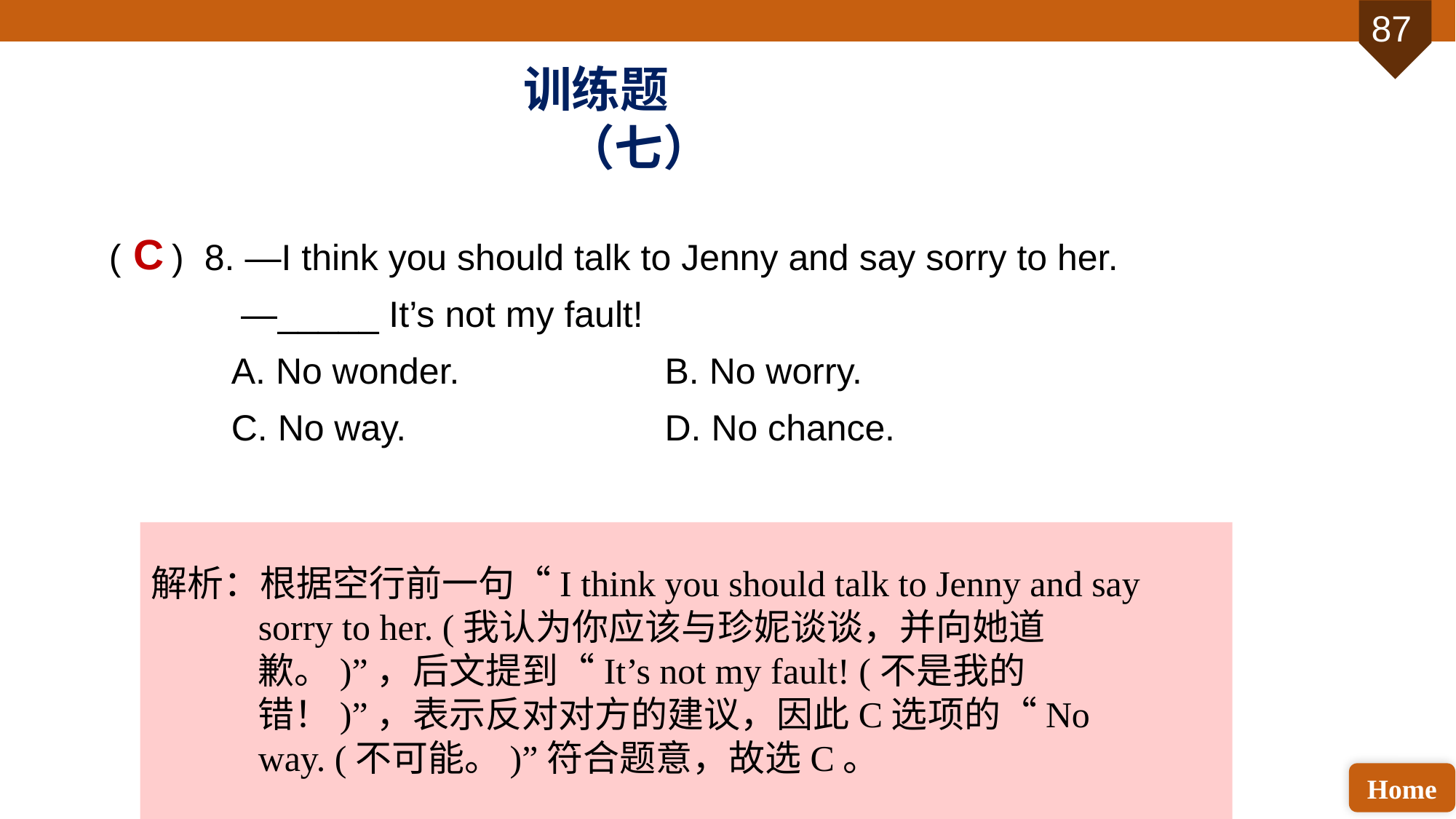

训练题（七）
(     )  8. —I think you should talk to Jenny and say sorry to her.
             —_____ It’s not my fault!
            A. No wonder. 		 B. No worry.
            C. No way.			 D. No chance.
C

解析：根据空行前一句“I think you should talk to Jenny and say sorry to her. (我认为你应该与珍妮谈谈，并向她道歉。)”，后文提到“It’s not my fault! (不是我的错！)”，表示反对对方的建议，因此C选项的“No way. (不可能。)”符合题意，故选C。